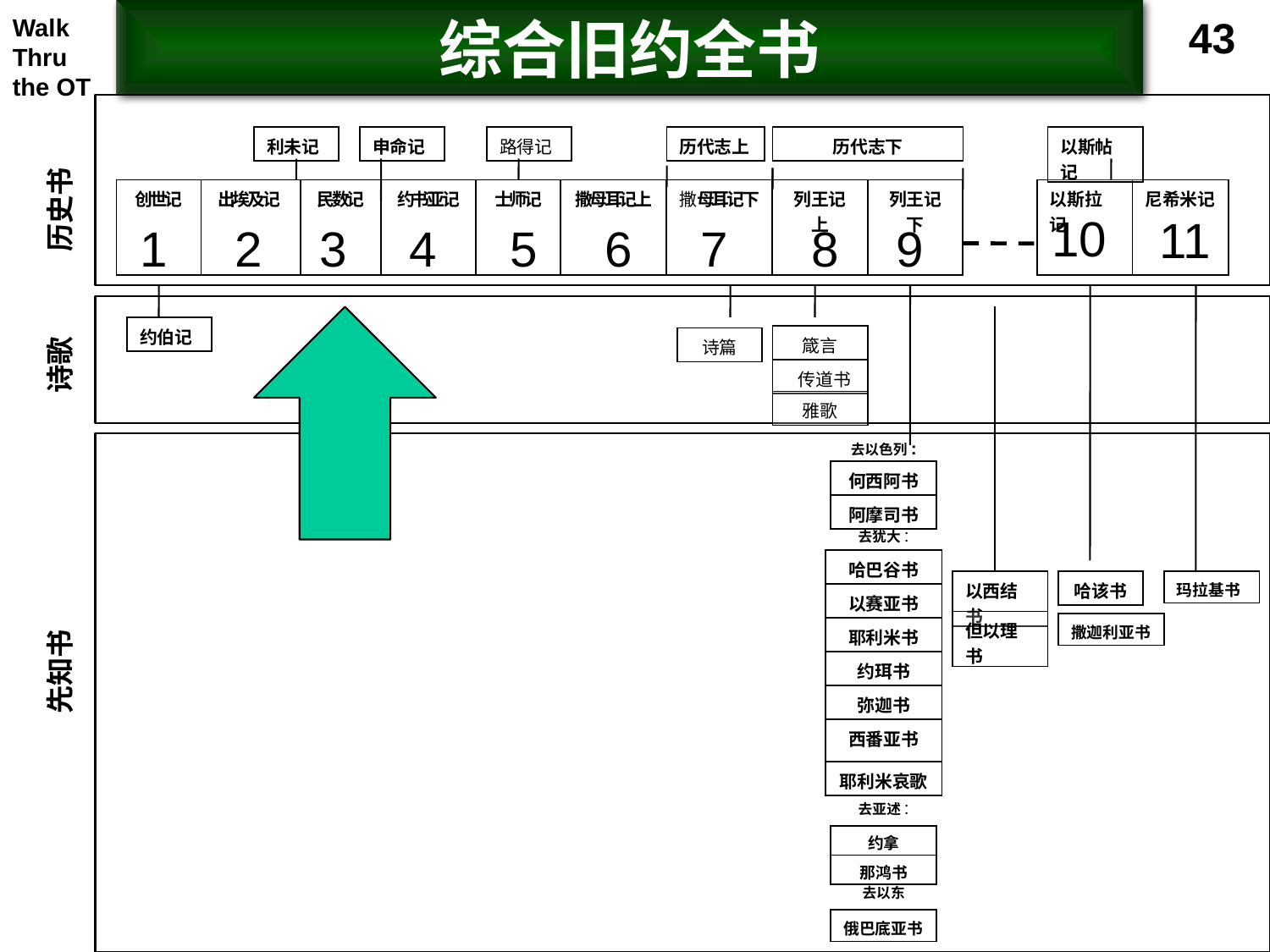

# 综合旧约全书
43
Walk Thru the OT

| 利未记 |
| --- |
| 申命记 |
| --- |
| 路得记 |
| --- |
| 历代志上 |
| --- |
| 历代志下 |
| --- |
| 以斯帖记 |
| --- |
| 创世记 | 出埃及记 | 民数记 | 约书亚记 | 士师记 | 撒母耳记上 | 撒母耳记下 | 列王记上 | 列王记下 |
| --- | --- | --- | --- | --- | --- | --- | --- | --- |
| 以斯拉记 | 尼希米记 |
| --- | --- |
历史书
10
11
1
2
3
4
5
6
7
8
9

| 约伯记 |
| --- |
| 箴言 |
| --- |
| 诗篇 |
| --- |
诗歌
| 传道书 |
| --- |
| 雅歌 |
| --- |
去以色列:

| 何西阿书 |
| --- |
| 阿摩司书 |
去犹大:
| 哈巴谷书 |
| --- |
| 以赛亚书 |
| 耶利米书 |
| 约珥书 |
| 弥迦书 |
| 西番亚书 |
| 耶利米哀歌 |
| 以西结书 |
| --- |
| 哈该书 |
| --- |
| 玛拉基书 |
| --- |
| 但以理书 |
| --- |
| 撒迦利亚书 |
| --- |
先知书
去亚述:
| 约拿 |
| --- |
| 那鸿书 |
去以东
| 俄巴底亚书 |
| --- |